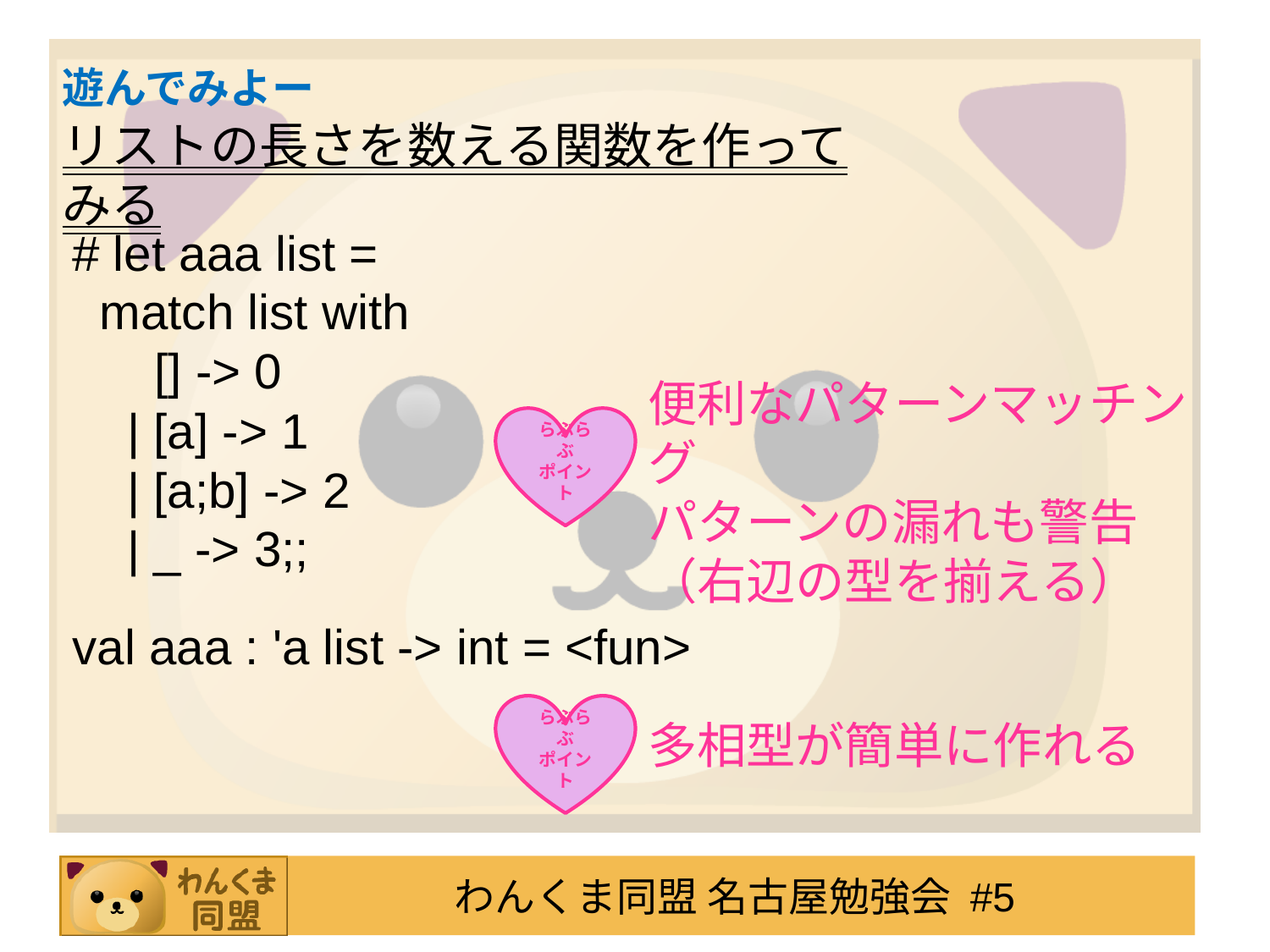

# 遊んでみよー
リストの長さを数える関数を作ってみる
# let aaa list =
  match list with
      [] -> 0
    | [a] -> 1
    | [a;b] -> 2
    | _ -> 3;;
便利なパターンマッチング
パターンの漏れも警告
（右辺の型を揃える）
らぶらぶ
ポイント
val aaa : 'a list -> int = <fun>
らぶらぶ
ポイント
多相型が簡単に作れる